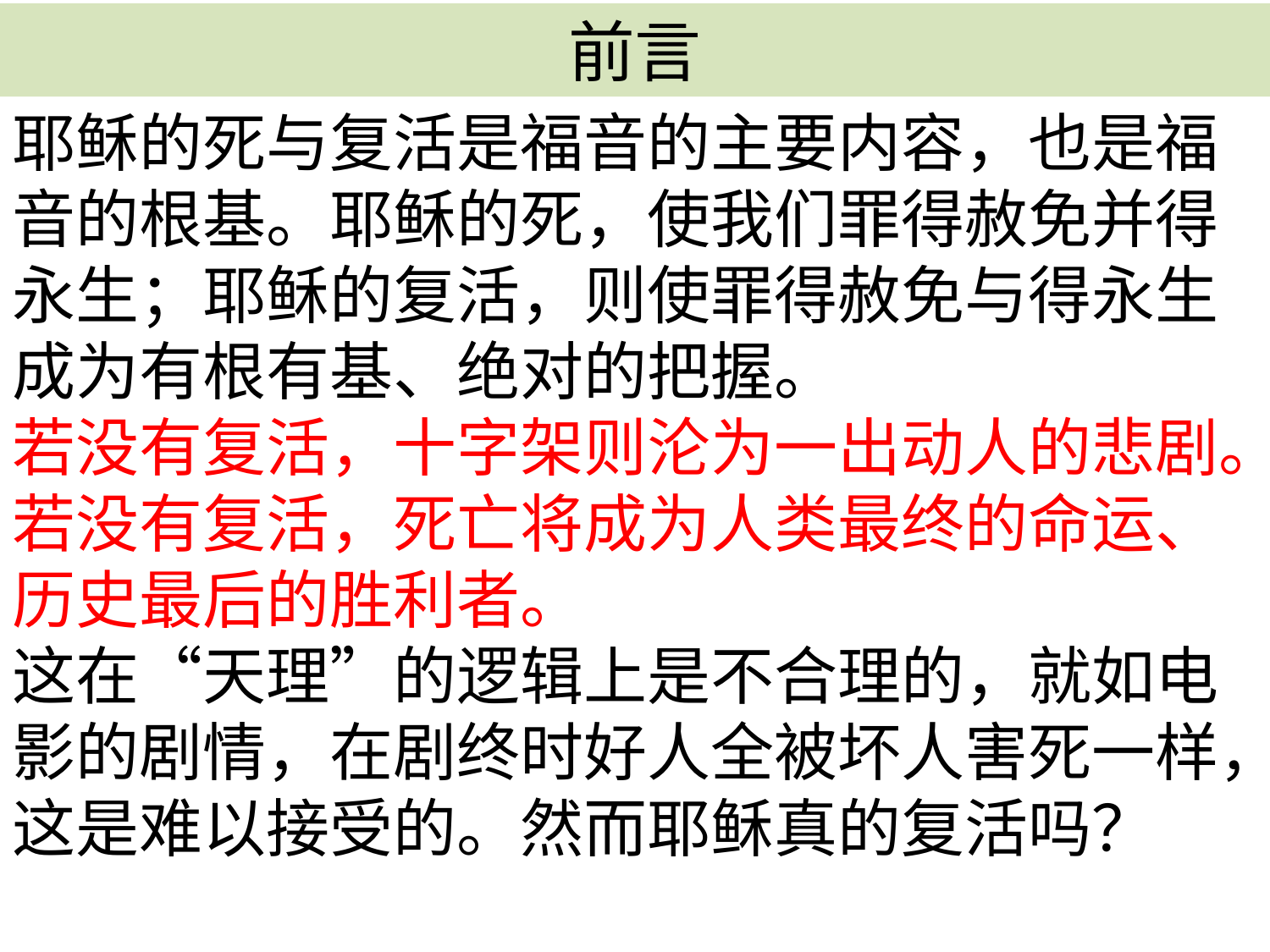

# 前言
耶稣的死与复活是福音的主要内容，也是福音的根基。耶稣的死，使我们罪得赦免并得永生；耶稣的复活，则使罪得赦免与得永生成为有根有基、绝对的把握。
若没有复活，十字架则沦为一出动人的悲剧。
若没有复活，死亡将成为人类最终的命运、历史最后的胜利者。
这在“天理”的逻辑上是不合理的，就如电影的剧情，在剧终时好人全被坏人害死一样，这是难以接受的。然而耶稣真的复活吗？